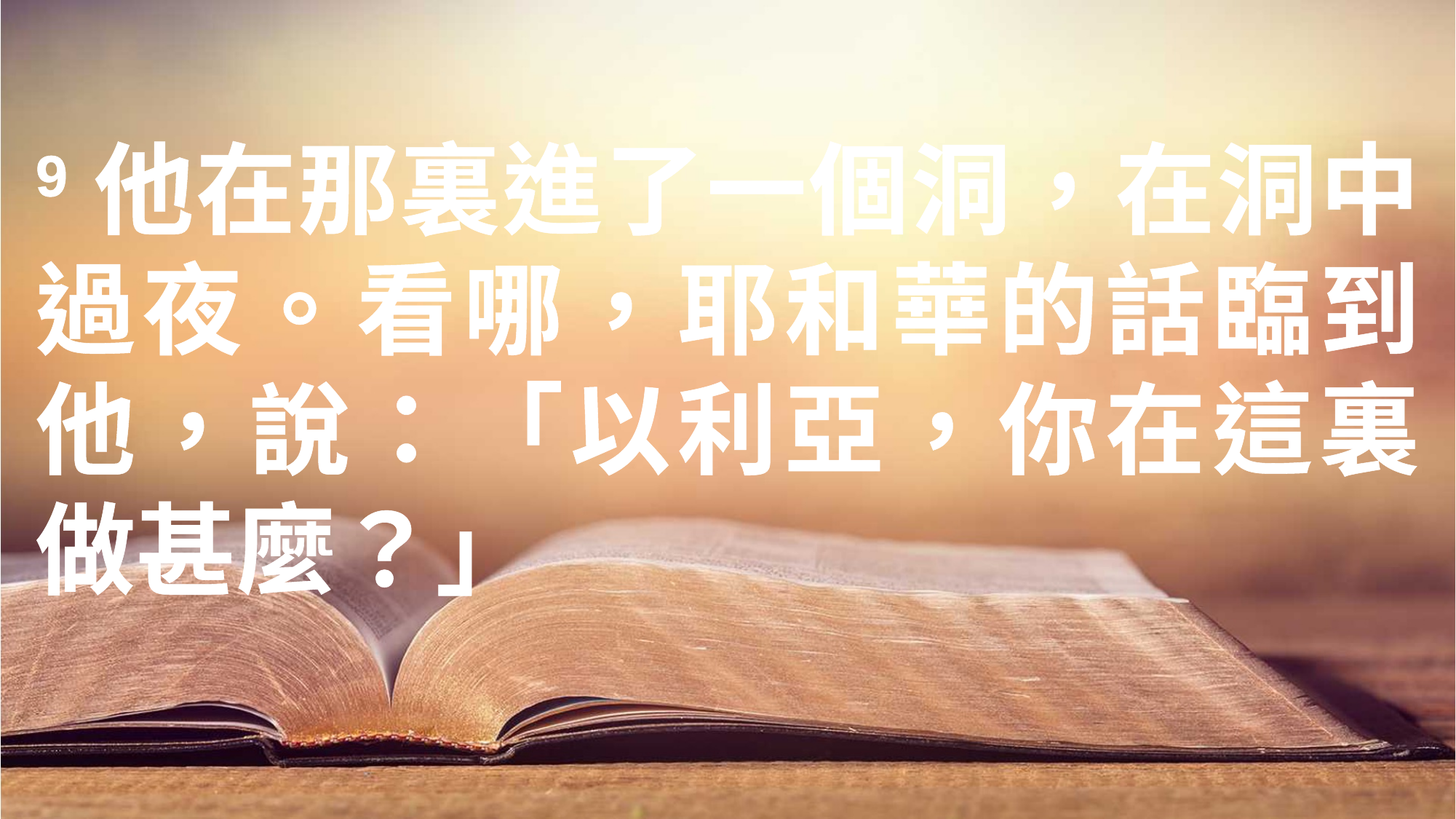

9他在那裏進了一個洞，在洞中過夜。看哪，耶和華的話臨到他，說：「以利亞，你在這裏做甚麼？」